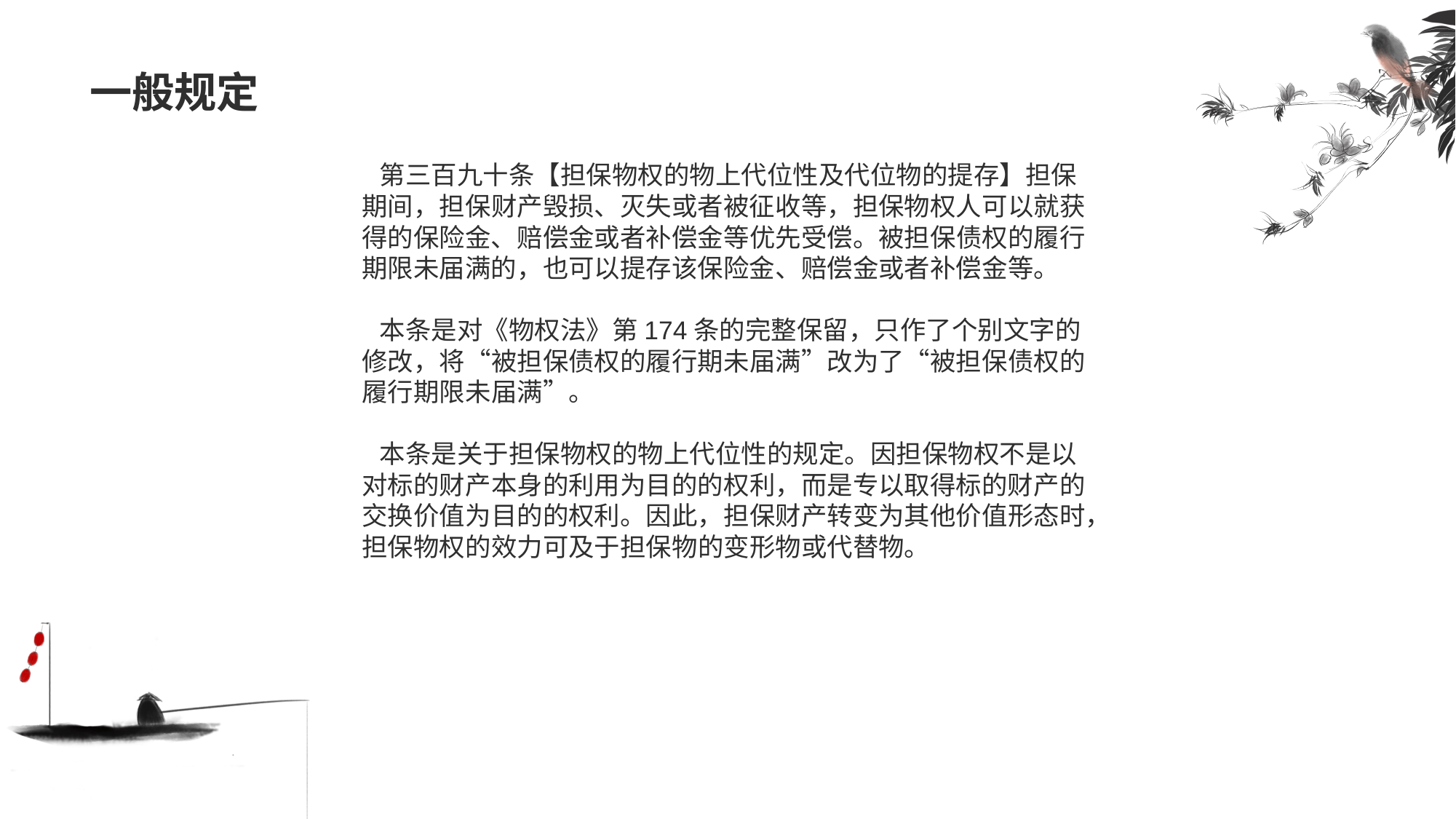

# 一般规定

  第三百九十条【担保物权的物上代位性及代位物的提存】担保期间，担保财产毁损、灭失或者被征收等，担保物权人可以就获得的保险金、赔偿金或者补偿金等优先受偿。被担保债权的履行期限未届满的，也可以提存该保险金、赔偿金或者补偿金等。

  本条是对《物权法》第174条的完整保留，只作了个别文字的修改，将“被担保债权的履行期未届满”改为了“被担保债权的履行期限未届满”。

  本条是关于担保物权的物上代位性的规定。因担保物权不是以对标的财产本身的利用为目的的权利，而是专以取得标的财产的交换价值为目的的权利。因此，担保财产转变为其他价值形态时，担保物权的效力可及于担保物的变形物或代替物。
56